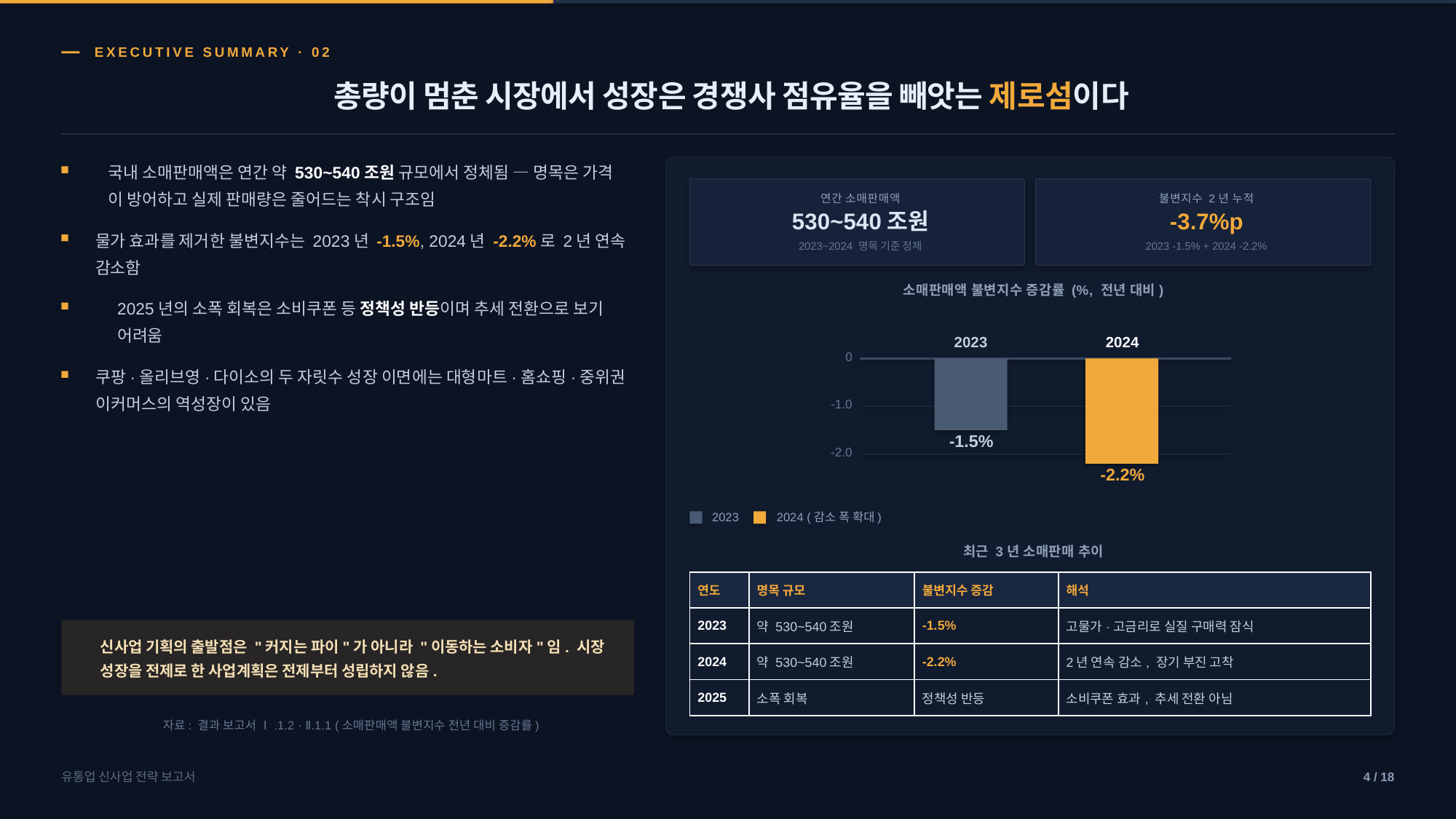

EXECUTIVE SUMMARY · 02

총량이 멈춘 시장에서 성장은 경쟁사 점유율을 빼앗는 제로섬이다

국내 소매판매액은 연간 약 530~540조원 규모에서 정체됨 — 명목은 가격
이 방어하고 실제 판매량은 줄어드는 착시 구조임

연간 소매판매액
불변지수 2년 누적
530~540조원
-3.7%p
물가 효과를 제거한 불변지수는 2023년 -1.5%, 2024년 -2.2%로 2년 연속
감소함

2023~2024 명목 기준 정체
2023 -1.5% + 2024 -2.2%
소매판매액 불변지수 증감률 (%, 전년 대비)
2025년의 소폭 회복은 소비쿠폰 등 정책성 반등이며 추세 전환으로 보기
어려움

2023
2024
0

쿠팡·올리브영·다이소의 두 자릿수 성장 이면에는 대형마트·홈쇼핑·중위권
이커머스의 역성장이 있음

-1.0
-1.5%
-2.0
-2.2%
2023
2024 (감소 폭 확대)

최근 3년 소매판매 추이
| 연도 | 명목 규모 | 불변지수 증감 | 해석 |
| --- | --- | --- | --- |
| 2023 | 약 530~540조원 | -1.5% | 고물가·고금리로 실질 구매력 잠식 |
| 2024 | 약 530~540조원 | -2.2% | 2년 연속 감소, 장기 부진 고착 |
| 2025 | 소폭 회복 | 정책성 반등 | 소비쿠폰 효과, 추세 전환 아님 |

신사업 기획의 출발점은 "커지는 파이"가 아니라 "이동하는 소비자"임. 시장
성장을 전제로 한 사업계획은 전제부터 성립하지 않음.
자료: 결과 보고서 Ⅰ.1.2 · Ⅱ.1.1 (소매판매액 불변지수 전년 대비 증감률)
유통업 신사업 전략 보고서
4 / 18